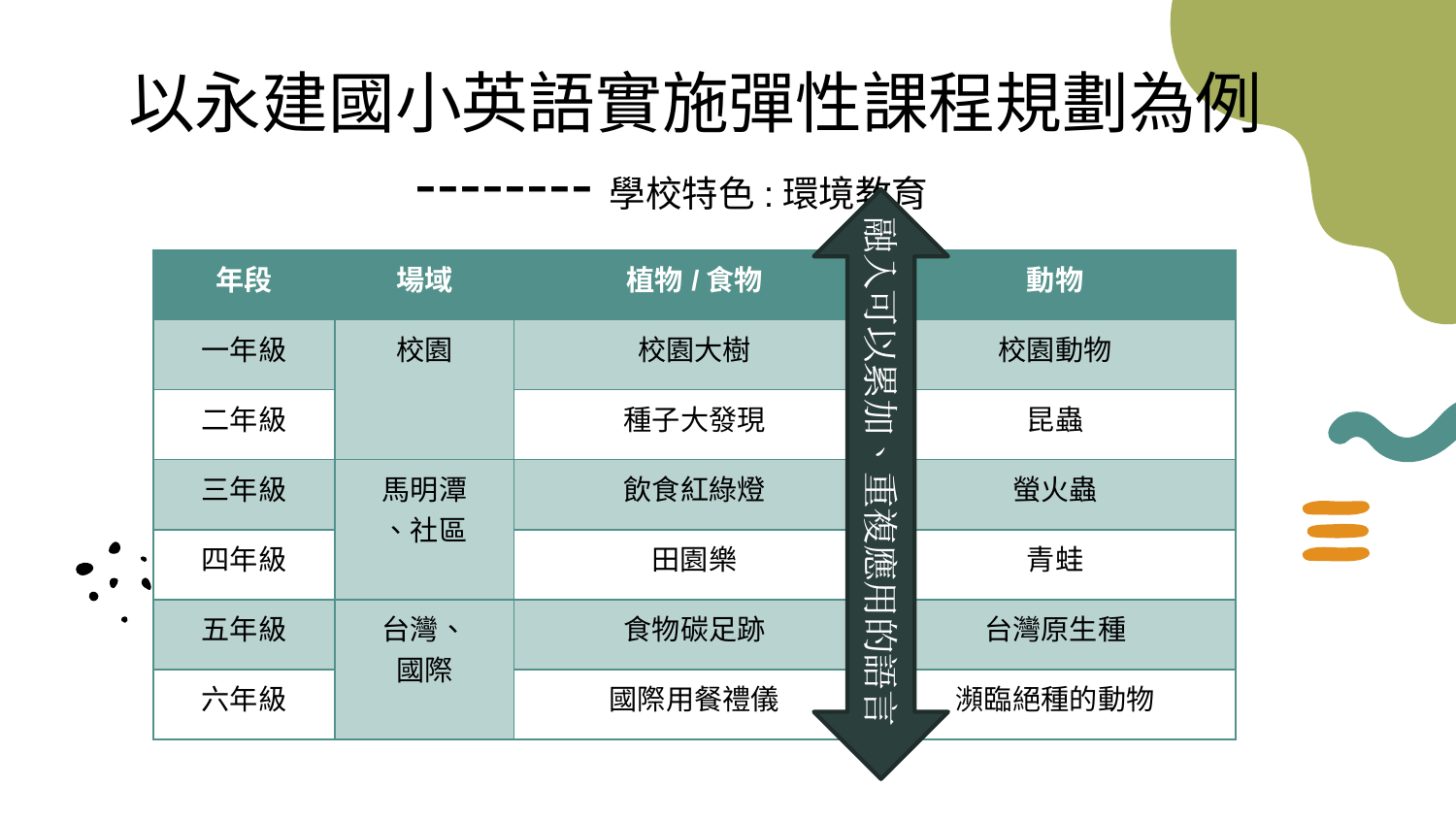

# 以永建國小英語實施彈性課程規劃為例 --------學校特色:環境教育

| 年段 | 場域 | 植物/食物 | 動物 |
| --- | --- | --- | --- |
| 一年級 | 校園 | 校園大樹 | 校園動物 |
| 二年級 |  | 種子大發現 | 昆蟲 |
| 三年級 | 馬明潭 、社區 | 飲食紅綠燈 | 螢火蟲 |
| 四年級 |  | 田園樂 | 青蛙 |
| 五年級 | 台灣、 國際 | 食物碳足跡 | 台灣原生種 |
| 六年級 |  | 國際用餐禮儀 | 瀕臨絕種的動物 |
融入可以累加、重複應用的語言